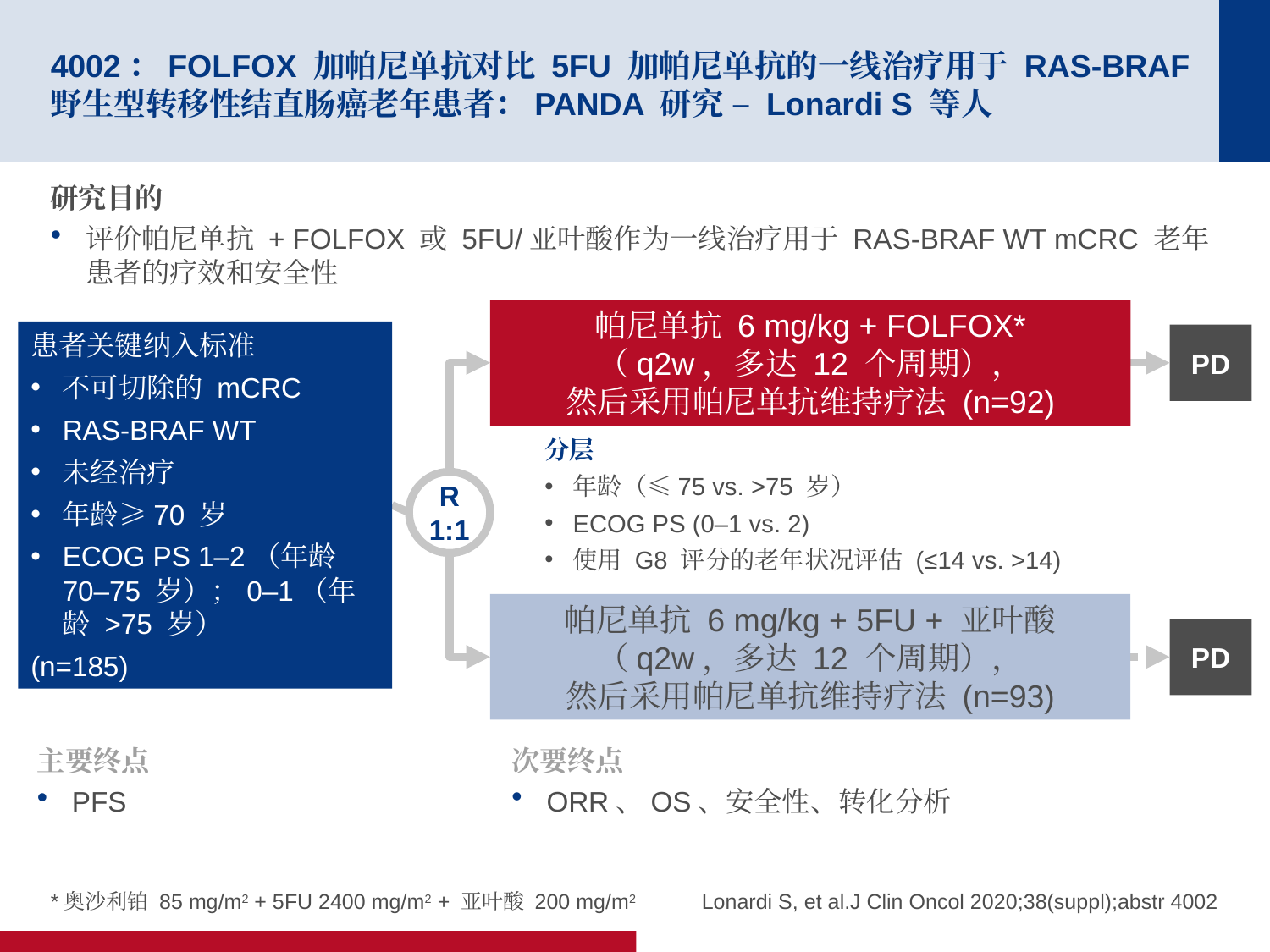

# 4002：FOLFOX 加帕尼单抗对比 5FU 加帕尼单抗的一线治疗用于 RAS-BRAF 野生型转移性结直肠癌老年患者：PANDA 研究 – Lonardi S 等人
研究目的
评价帕尼单抗 + FOLFOX 或 5FU/亚叶酸作为一线治疗用于 RAS-BRAF WT mCRC 老年患者的疗效和安全性
帕尼单抗 6 mg/kg + FOLFOX*
（q2w，多达 12 个周期），
然后采用帕尼单抗维持疗法 (n=92)
患者关键纳入标准
不可切除的 mCRC
RAS-BRAF WT
未经治疗
年龄≥70 岁
ECOG PS 1–2（年龄 70–75 岁）；0–1（年龄 >75 岁）
(n=185)
PD
分层
年龄（≤75 vs. >75 岁）
ECOG PS (0–1 vs. 2)
使用 G8 评分的老年状况评估 (≤14 vs. >14)
R
1:1
帕尼单抗 6 mg/kg + 5FU + 亚叶酸
（q2w，多达 12 个周期），
然后采用帕尼单抗维持疗法 (n=93)
PD
主要终点
PFS

次要终点
ORR、OS、安全性、转化分析
*奥沙利铂 85 mg/m2 + 5FU 2400 mg/m2 + 亚叶酸 200 mg/m2
Lonardi S, et al.J Clin Oncol 2020;38(suppl);abstr 4002